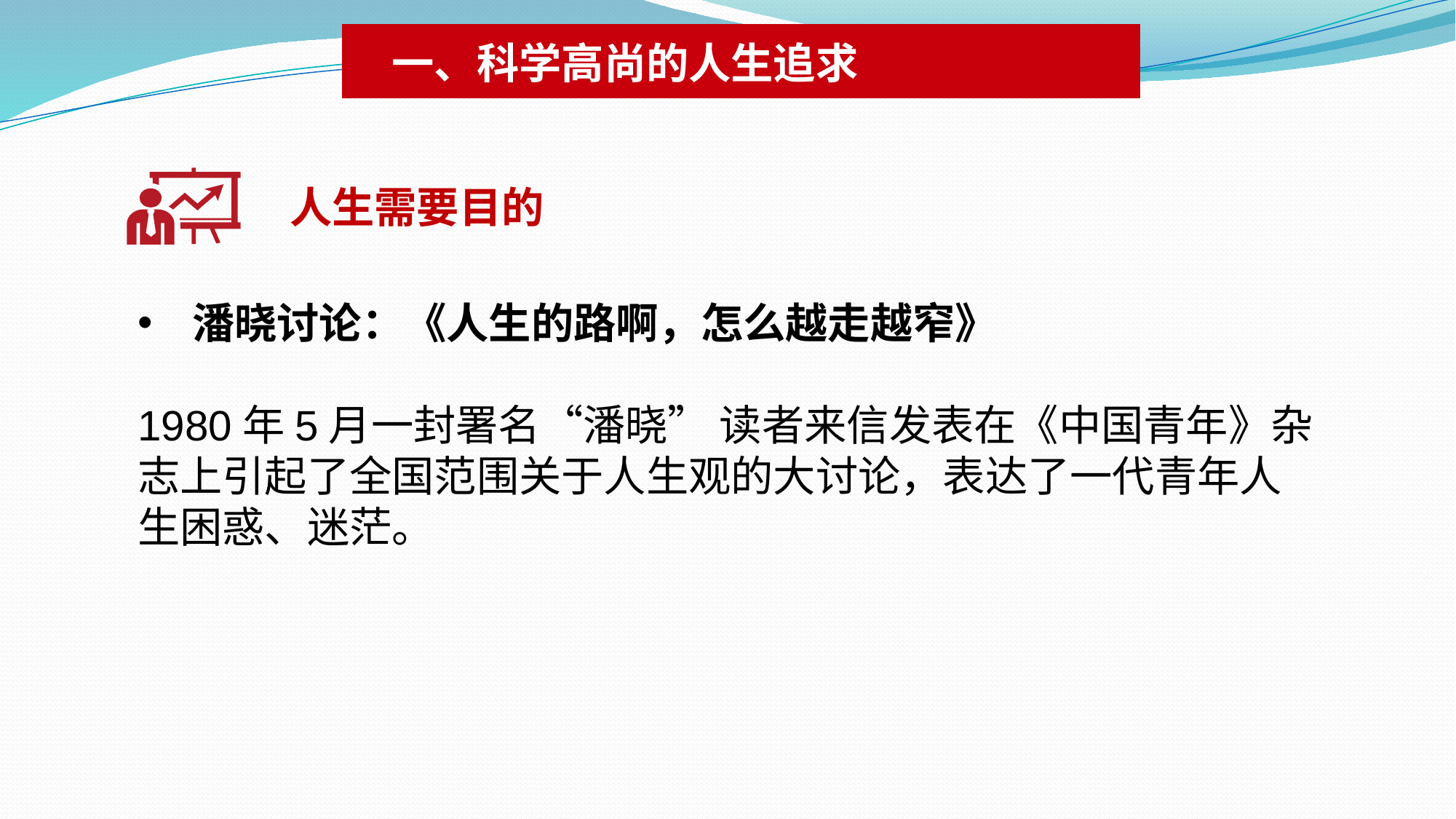

一、科学高尚的人生追求

人生需要目的
潘晓讨论：《人生的路啊，怎么越走越窄》

1980年5月一封署名“潘晓” 读者来信发表在《中国青年》杂志上引起了全国范围关于人生观的大讨论，表达了一代青年人生困惑、迷茫。